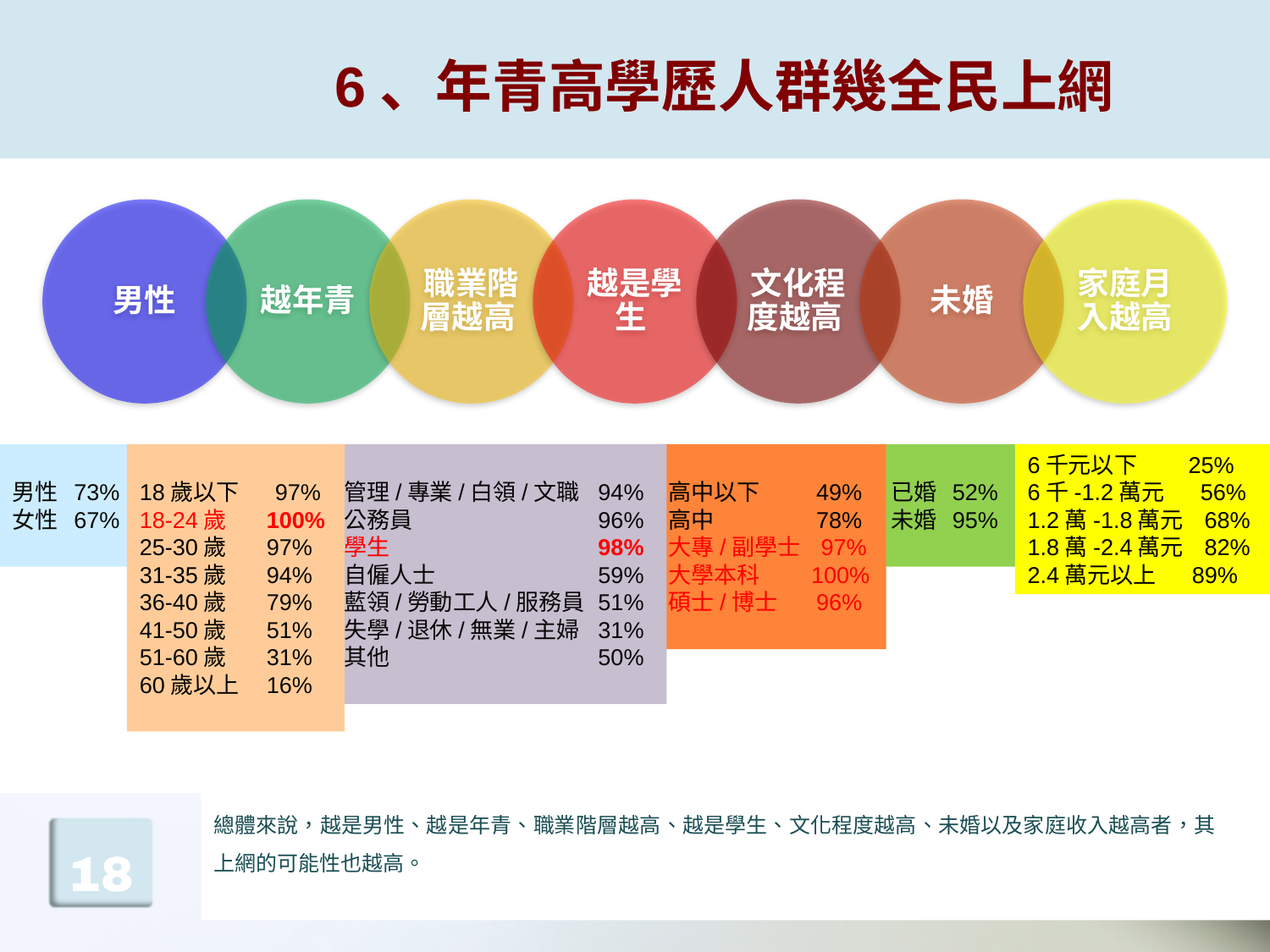

# 6、年青高學歷人群幾全民上網

男性
越年青
職業階層越高
越是學生
文化程度越高
未婚
家庭月入越高

男性  73%
女性  67%

18歲以下      97%
18-24歲	100%
25-30歲	97%
31-35歲	94%
36-40歲	79%
41-50歲	51%
51-60歲	31%
60歲以上	16%

管理/專業/白領/文職	94%
公務員		96%
學生		98%
自僱人士		59%
藍領/勞動工人/服務員	51%
失學/退休/無業/主婦	31%
其他		50%

高中以下	   49%
高中	   78%
大專/副學士   97%
大學本科	  100%
碩士/博士	   96%

已婚  52%
未婚  95%

6千元以下         25%
6千-1.2萬元      56%
1.2萬-1.8萬元   68%
1.8萬-2.4萬元   82%
2.4萬元以上      89%
總體來說，越是男性、越是年青、職業階層越高、越是學生、文化程度越高、未婚以及家庭收入越高者，其上網的可能性也越高。
18